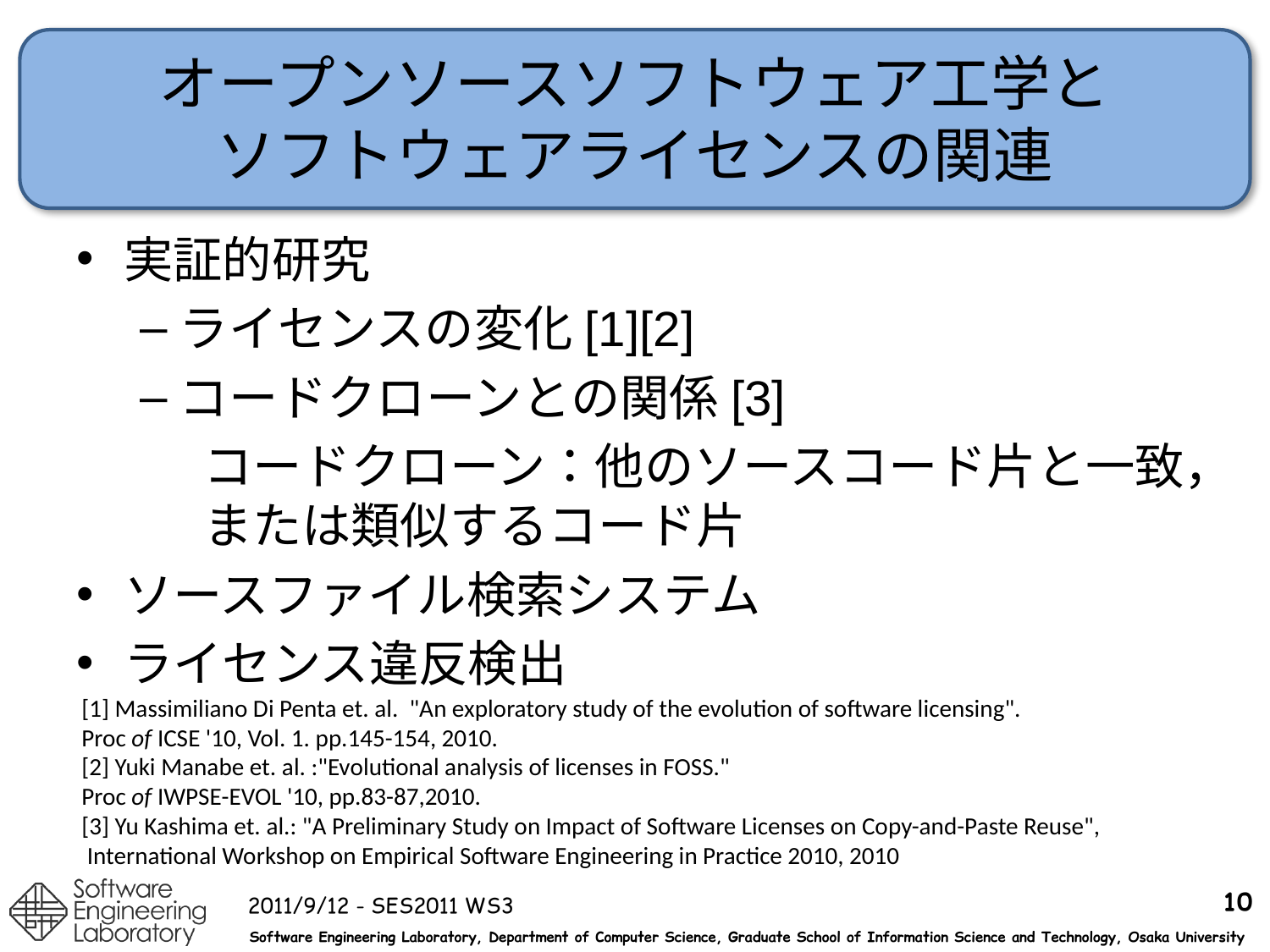

# オープンソースソフトウェア工学と ソフトウェアライセンスの関連
実証的研究
ライセンスの変化[1][2]
コードクローンとの関係[3]
コードクローン：他のソースコード片と一致，または類似するコード片
ソースファイル検索システム
ライセンス違反検出

[1] Massimiliano Di Penta et. al.  "An exploratory study of the evolution of software licensing".
Proc of ICSE '10, Vol. 1. pp.145-154, 2010.
[2] Yuki Manabe et. al. :"Evolutional analysis of licenses in FOSS."
Proc of IWPSE-EVOL '10, pp.83-87,2010.
[3] Yu Kashima et. al.: "A Preliminary Study on Impact of Software Licenses on Copy-and-Paste Reuse",
 International Workshop on Empirical Software Engineering in Practice 2010, 2010
10
2011/9/12 - SES2011 WS3